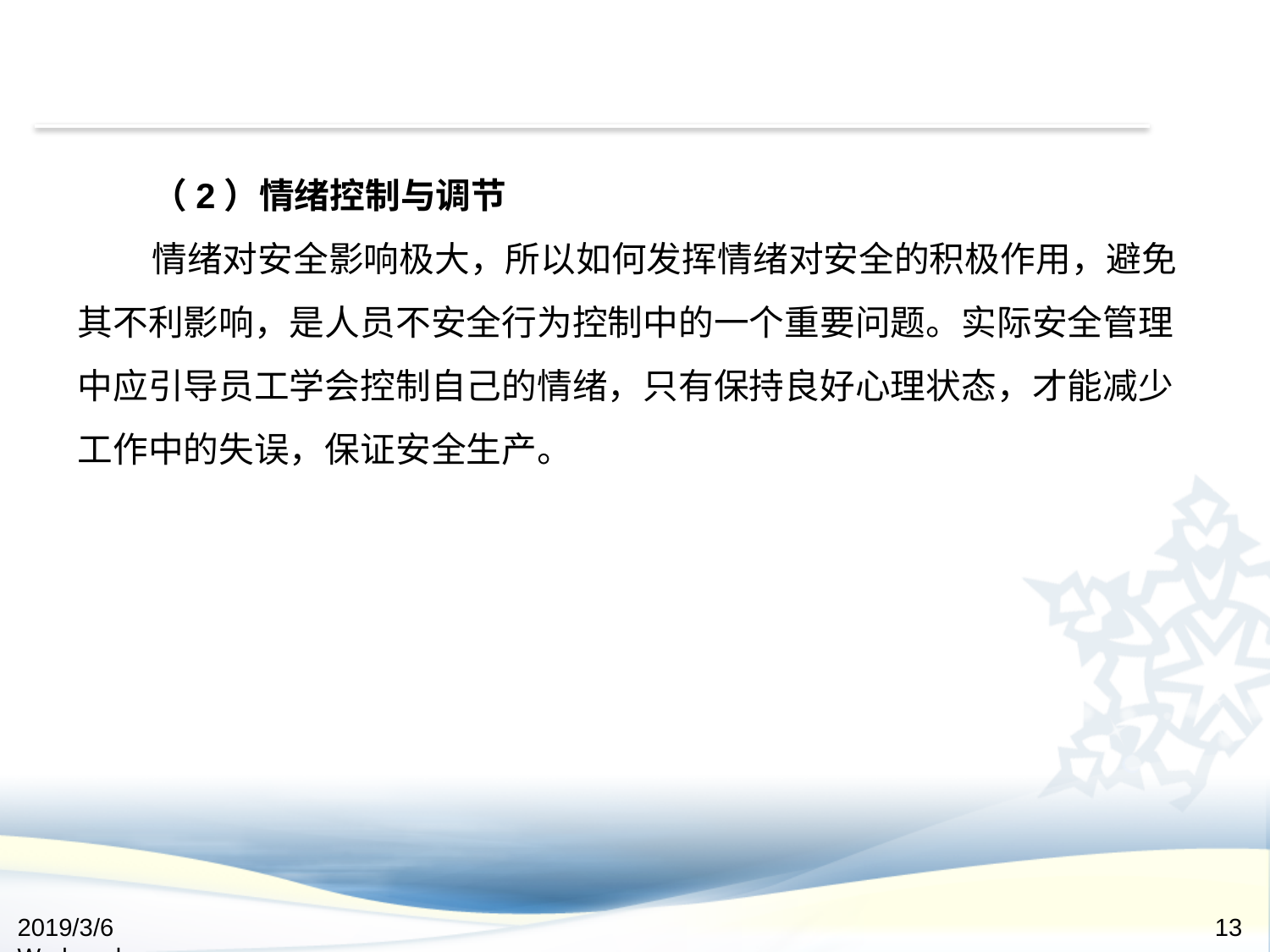

（2）情绪控制与调节
情绪对安全影响极大，所以如何发挥情绪对安全的积极作用，避免其不利影响，是人员不安全行为控制中的一个重要问题。实际安全管理中应引导员工学会控制自己的情绪，只有保持良好心理状态，才能减少工作中的失误，保证安全生产。